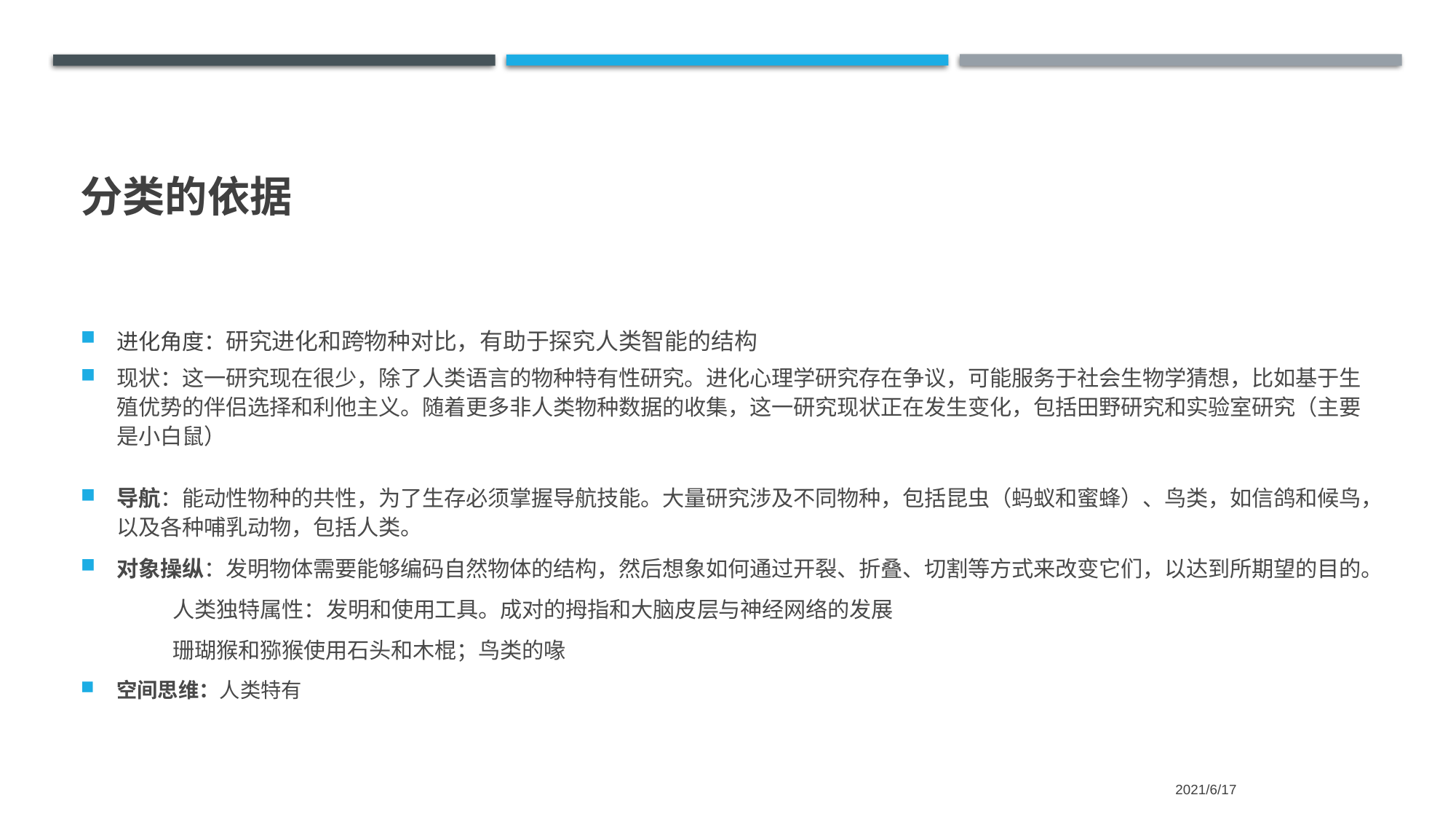

# 分类的依据

进化角度：研究进化和跨物种对比，有助于探究人类智能的结构
现状：这一研究现在很少，除了人类语言的物种特有性研究。进化心理学研究存在争议，可能服务于社会生物学猜想，比如基于生殖优势的伴侣选择和利他主义。随着更多非人类物种数据的收集，这一研究现状正在发生变化，包括田野研究和实验室研究（主要是小白鼠）

导航：能动性物种的共性，为了生存必须掌握导航技能。大量研究涉及不同物种，包括昆虫（蚂蚁和蜜蜂）、鸟类，如信鸽和候鸟，以及各种哺乳动物，包括人类。
对象操纵：发明物体需要能够编码自然物体的结构，然后想象如何通过开裂、折叠、切割等方式来改变它们，以达到所期望的目的。
	人类独特属性：发明和使用工具。成对的拇指和大脑皮层与神经网络的发展
	珊瑚猴和猕猴使用石头和木棍；鸟类的喙
空间思维：人类特有

2021/6/17